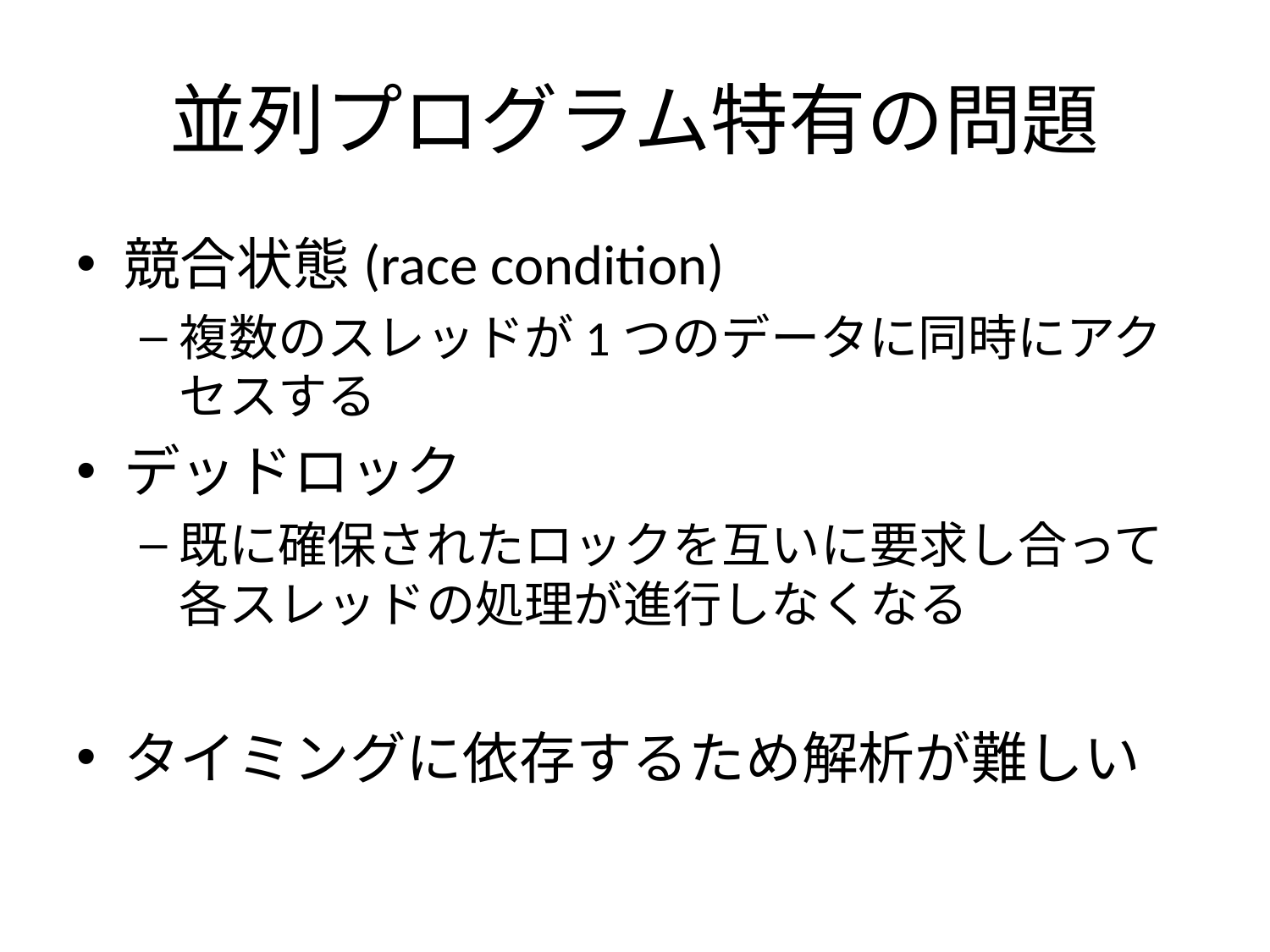

# 並列プログラム特有の問題
競合状態(race condition)
複数のスレッドが1つのデータに同時にアクセスする
デッドロック
既に確保されたロックを互いに要求し合って
各スレッドの処理が進行しなくなる

タイミングに依存するため解析が難しい